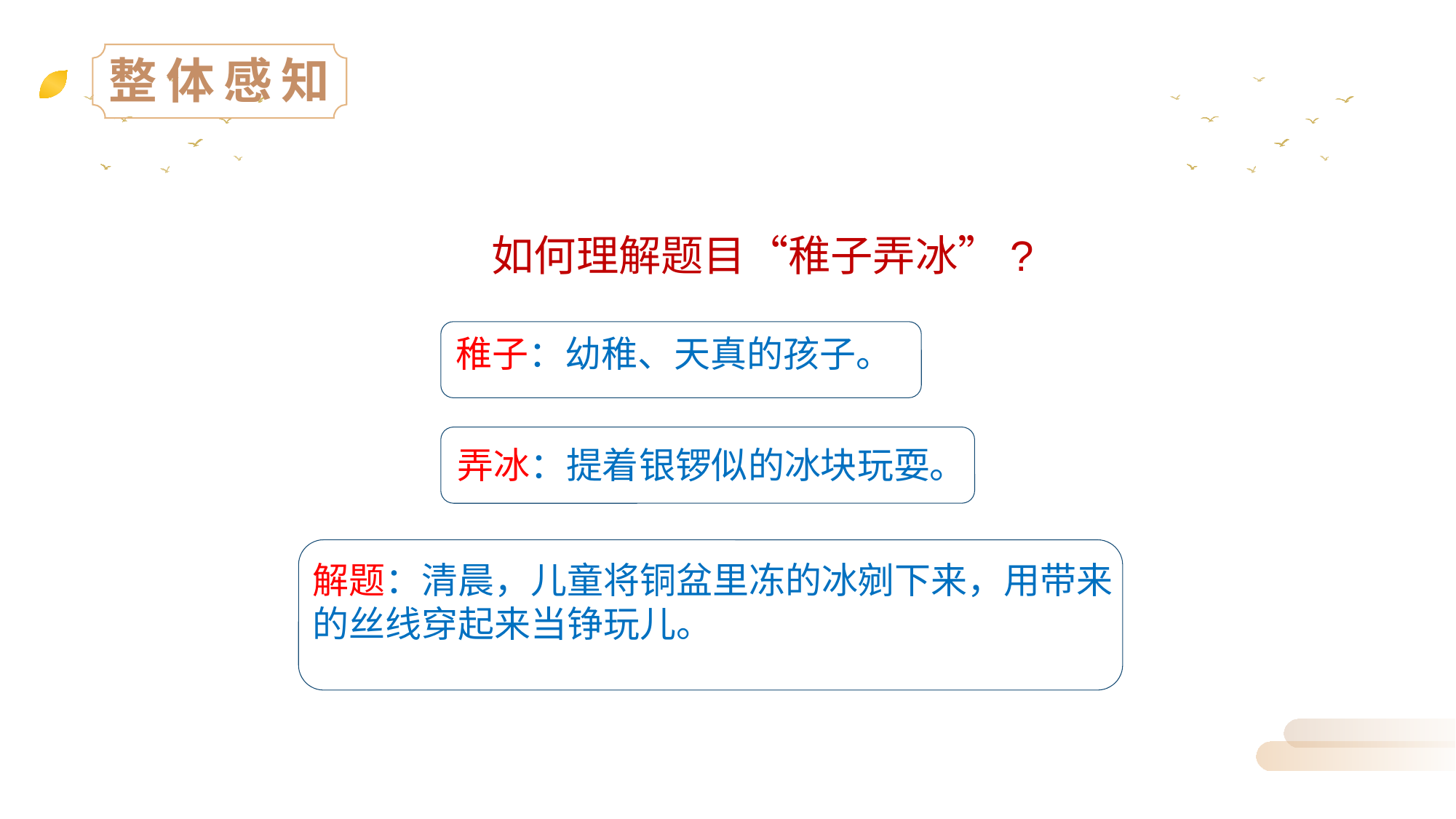

如何理解题目“稚子弄冰”?

稚子：幼稚、天真的孩子。

弄冰：提着银锣似的冰块玩耍。

解题：清晨，儿童将铜盆里冻的冰剜下来，用带来的丝线穿起来当铮玩儿。